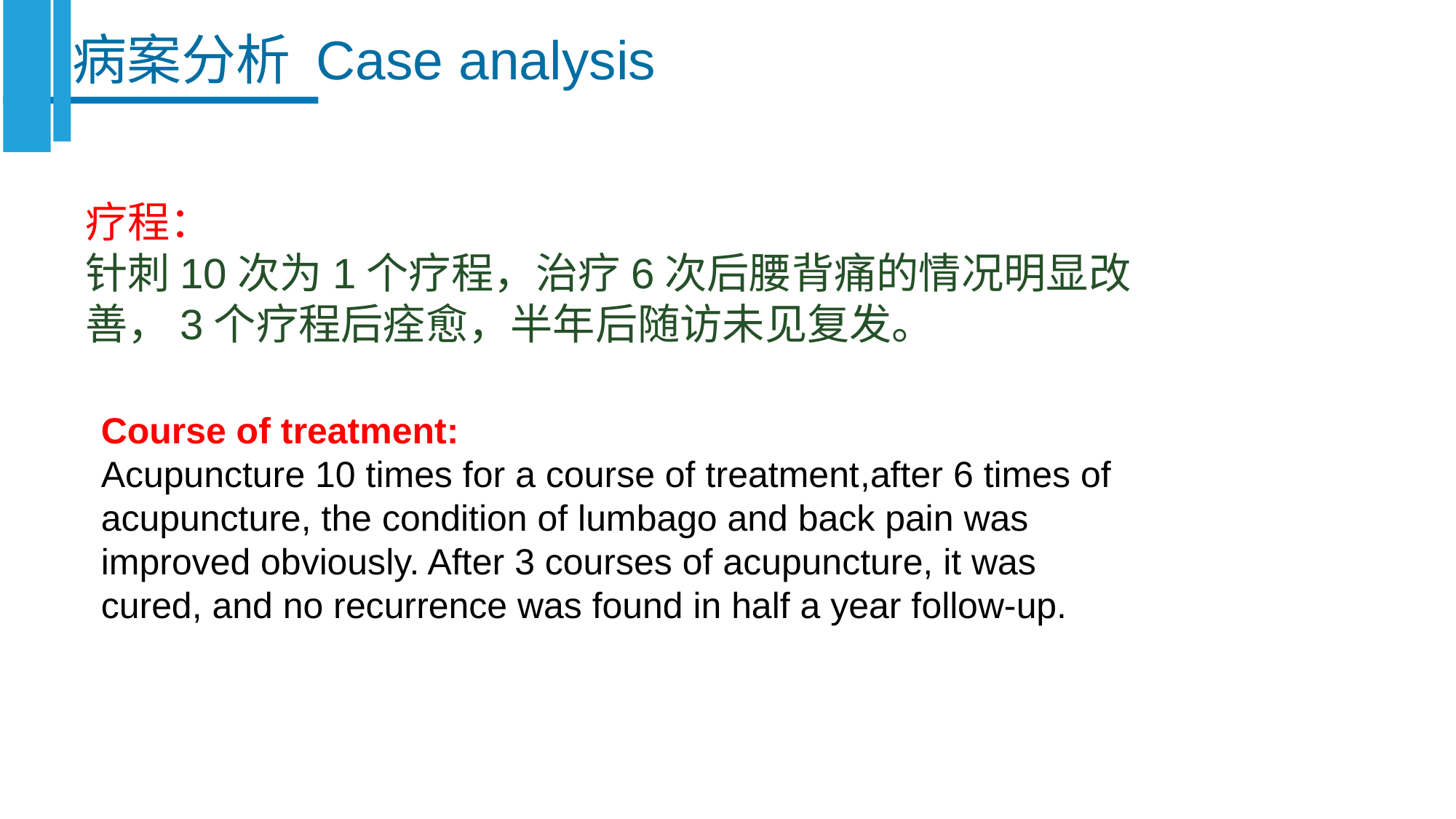

病案分析 Case analysis

疗程：
针刺10次为1个疗程，治疗6次后腰背痛的情况明显改善，3个疗程后痊愈，半年后随访未见复发。
Course of treatment:
Acupuncture 10 times for a course of treatment,after 6 times of acupuncture, the condition of lumbago and back pain was improved obviously. After 3 courses of acupuncture, it was cured, and no recurrence was found in half a year follow-up.